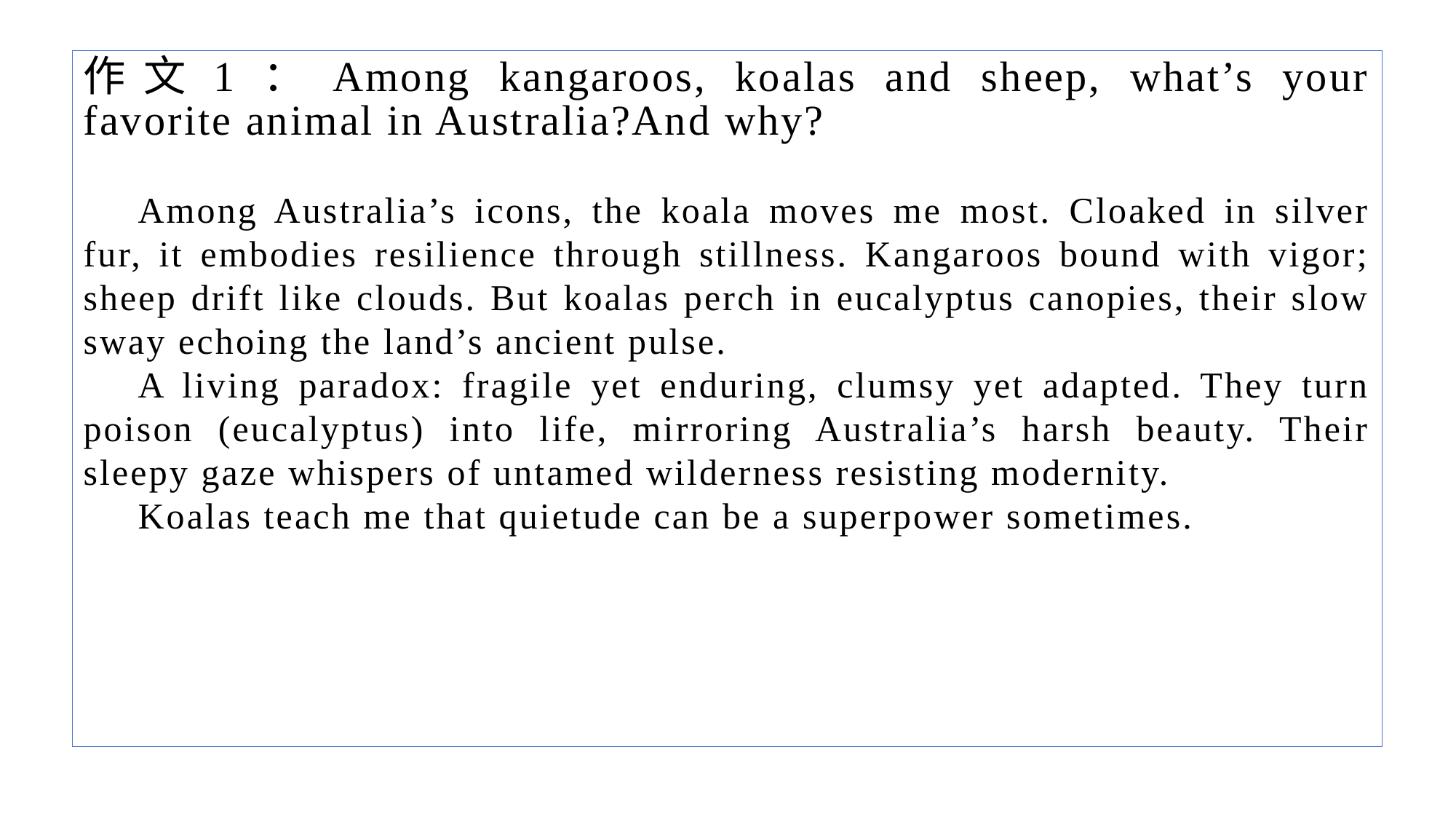

作文1：Among kangaroos, koalas and sheep, what’s your favorite animal in Australia?And why?

Among Australia’s icons, the koala moves me most. Cloaked in silver fur, it embodies resilience through stillness. Kangaroos bound with vigor; sheep drift like clouds. But koalas perch in eucalyptus canopies, their slow sway echoing the land’s ancient pulse.
A living paradox: fragile yet enduring, clumsy yet adapted. They turn poison (eucalyptus) into life, mirroring Australia’s harsh beauty. Their sleepy gaze whispers of untamed wilderness resisting modernity.
Koalas teach me that quietude can be a superpower sometimes.